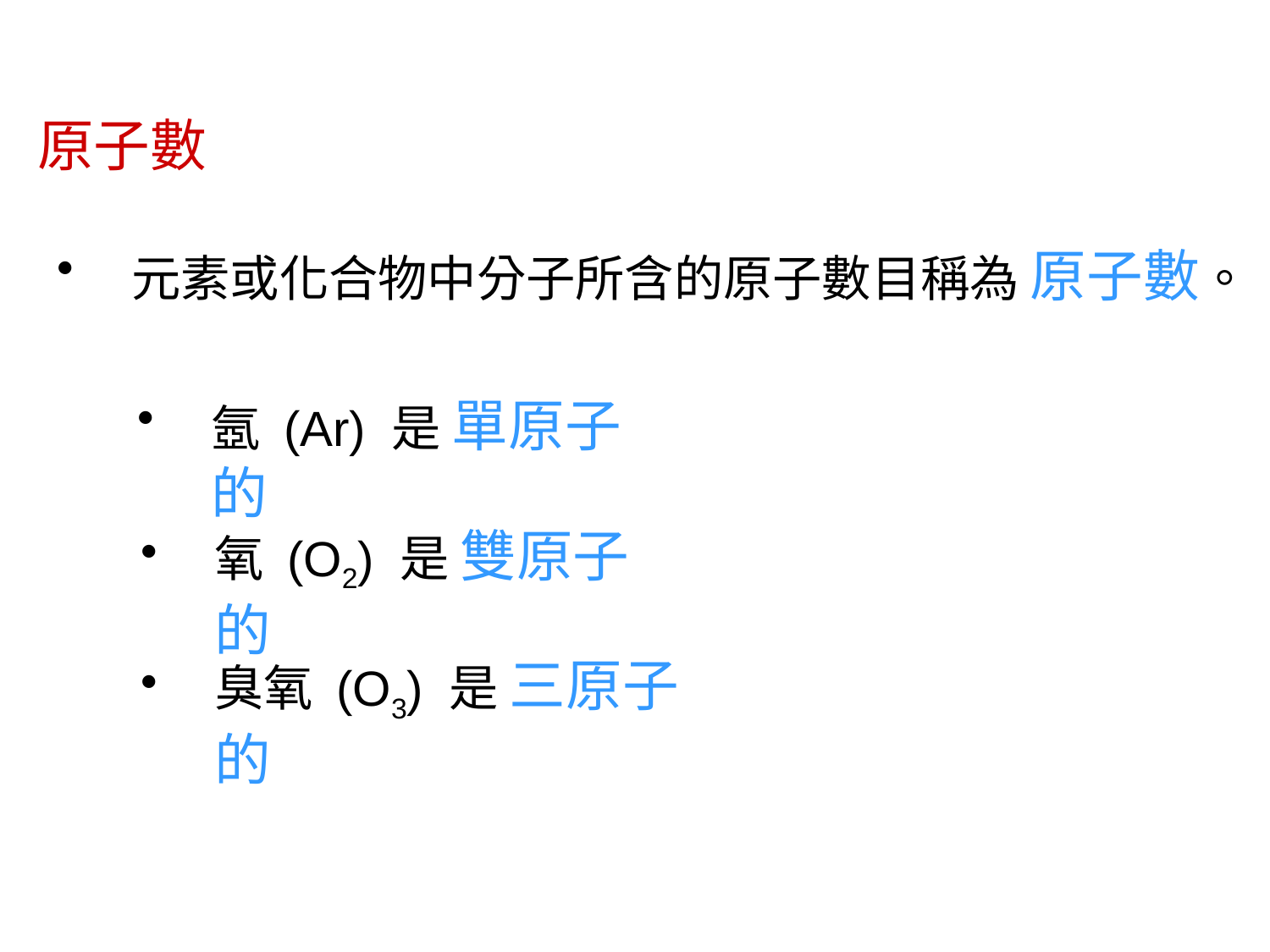

原子數
元素或化合物中分子所含的原子數目稱為 原子數。
氬 (Ar) 是 單原子的
氧 (O2) 是 雙原子的
臭氧 (O3) 是 三原子的